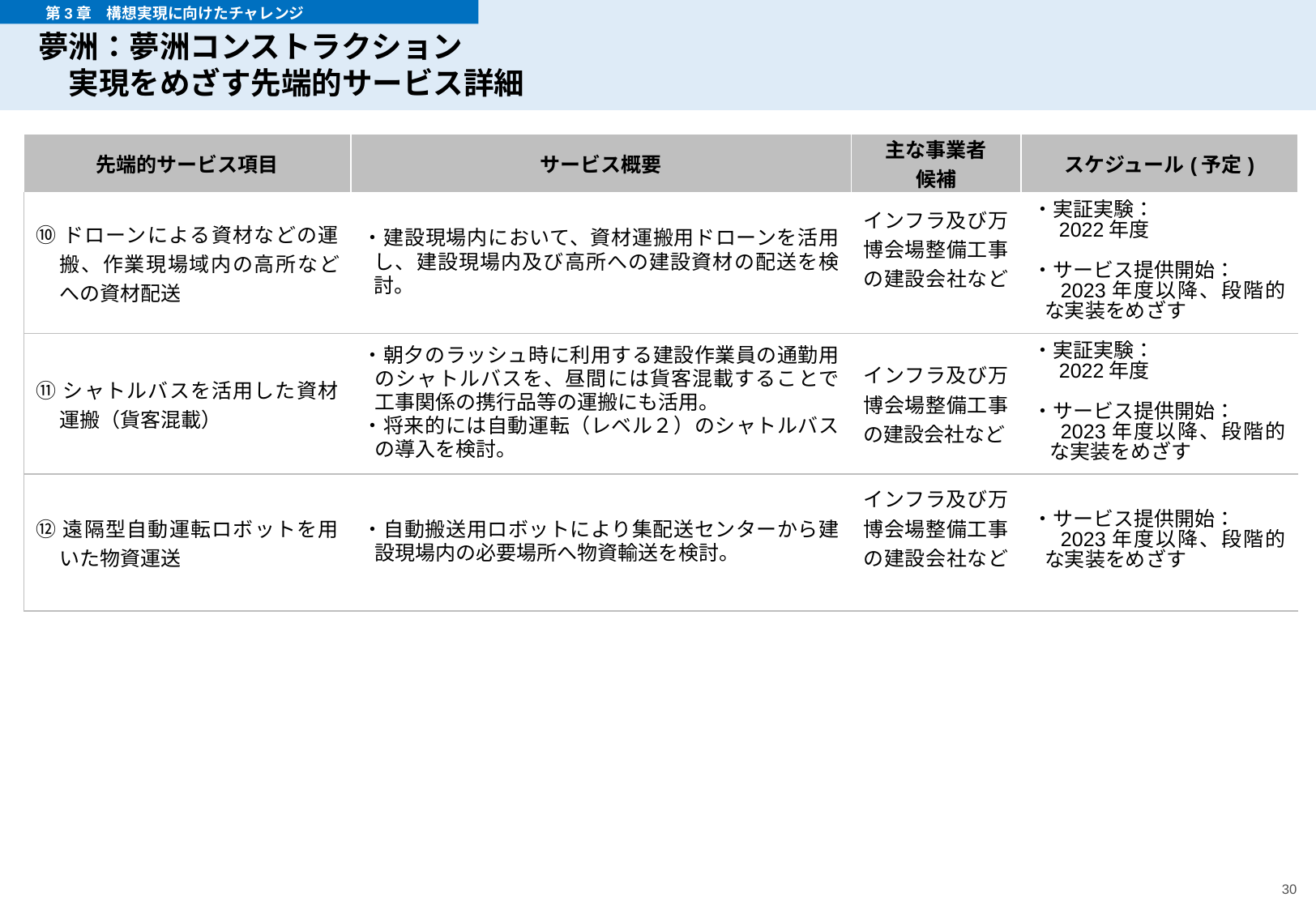

# 夢洲：夢洲コンストラクション 　実現をめざす先端的サービス詳細
　　　第3章　構想実現に向けたチャレンジ
サービス内容・実施体制の検討
| 先端的サービス項目 | サービス概要 | 主な事業者 候補 | スケジュール(予定) |
| --- | --- | --- | --- |
| ⑩ドローンによる資材などの運搬、作業現場域内の高所などへの資材配送 | ・建設現場内において、資材運搬用ドローンを活用し、建設現場内及び高所への建設資材の配送を検討。 | インフラ及び万博会場整備工事の建設会社など | ・実証実験： 　2022年度 ・サービス提供開始： 　2023年度以降、段階的な実装をめざす |
| ⑪シャトルバスを活用した資材運搬（貨客混載） | ・朝夕のラッシュ時に利用する建設作業員の通勤用のシャトルバスを、昼間には貨客混載することで工事関係の携行品等の運搬にも活用。 ・将来的には自動運転（レベル２）のシャトルバスの導入を検討。 | インフラ及び万博会場整備工事の建設会社など | ・実証実験： 　2022年度 ・サービス提供開始： 　2023年度以降、段階的な実装をめざす |
| ⑫遠隔型自動運転ロボットを用いた物資運送 | ・自動搬送用ロボットにより集配送センターから建設現場内の必要場所へ物資輸送を検討。 | インフラ及び万博会場整備工事の建設会社など | ・サービス提供開始： 　2023年度以降、段階的な実装をめざす |
30